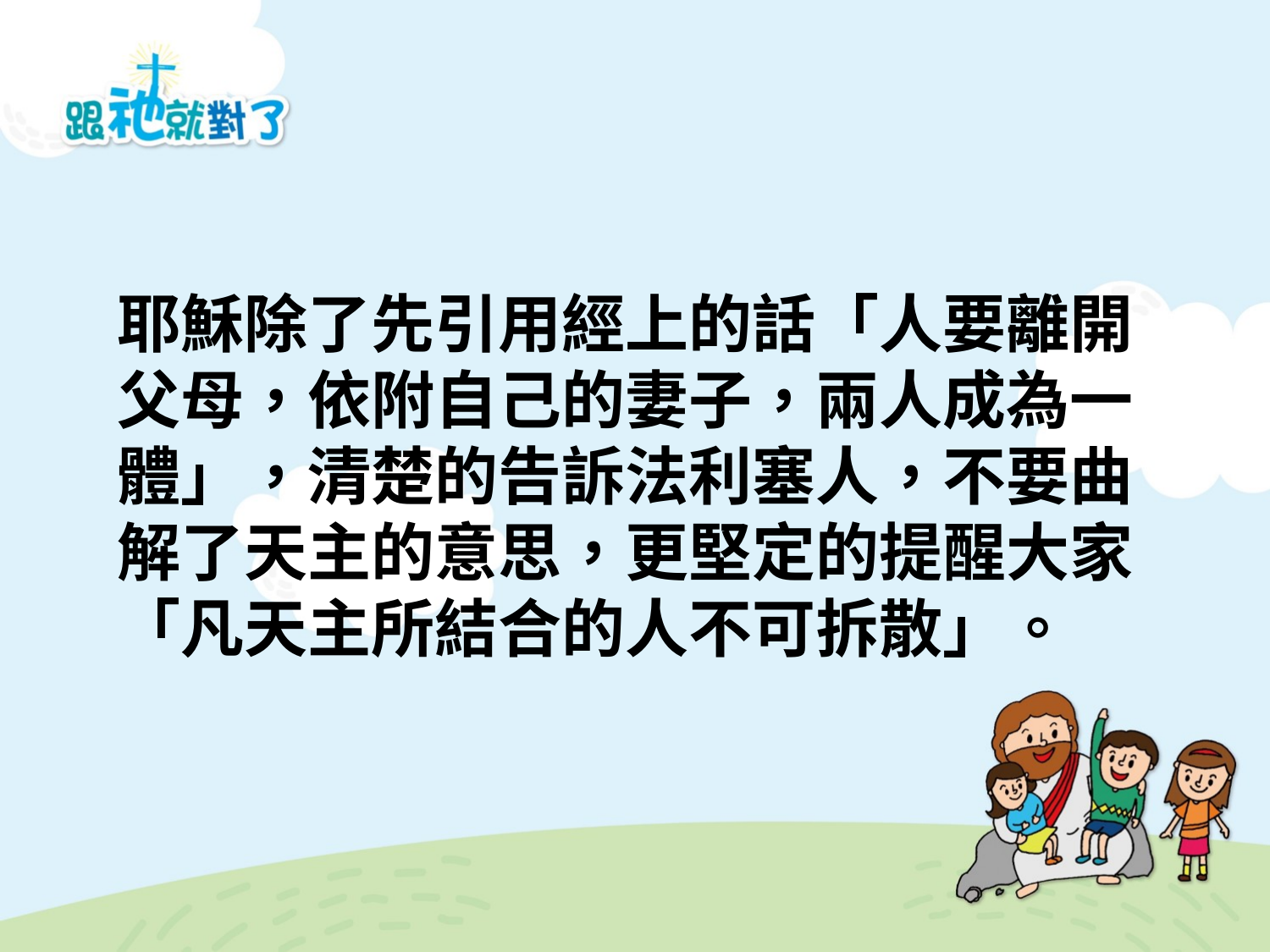

耶穌除了先引用經上的話「人要離開父母，依附自己的妻子，兩人成為一體」，清楚的告訴法利塞人，不要曲解了天主的意思，更堅定的提醒大家「凡天主所結合的人不可拆散」。